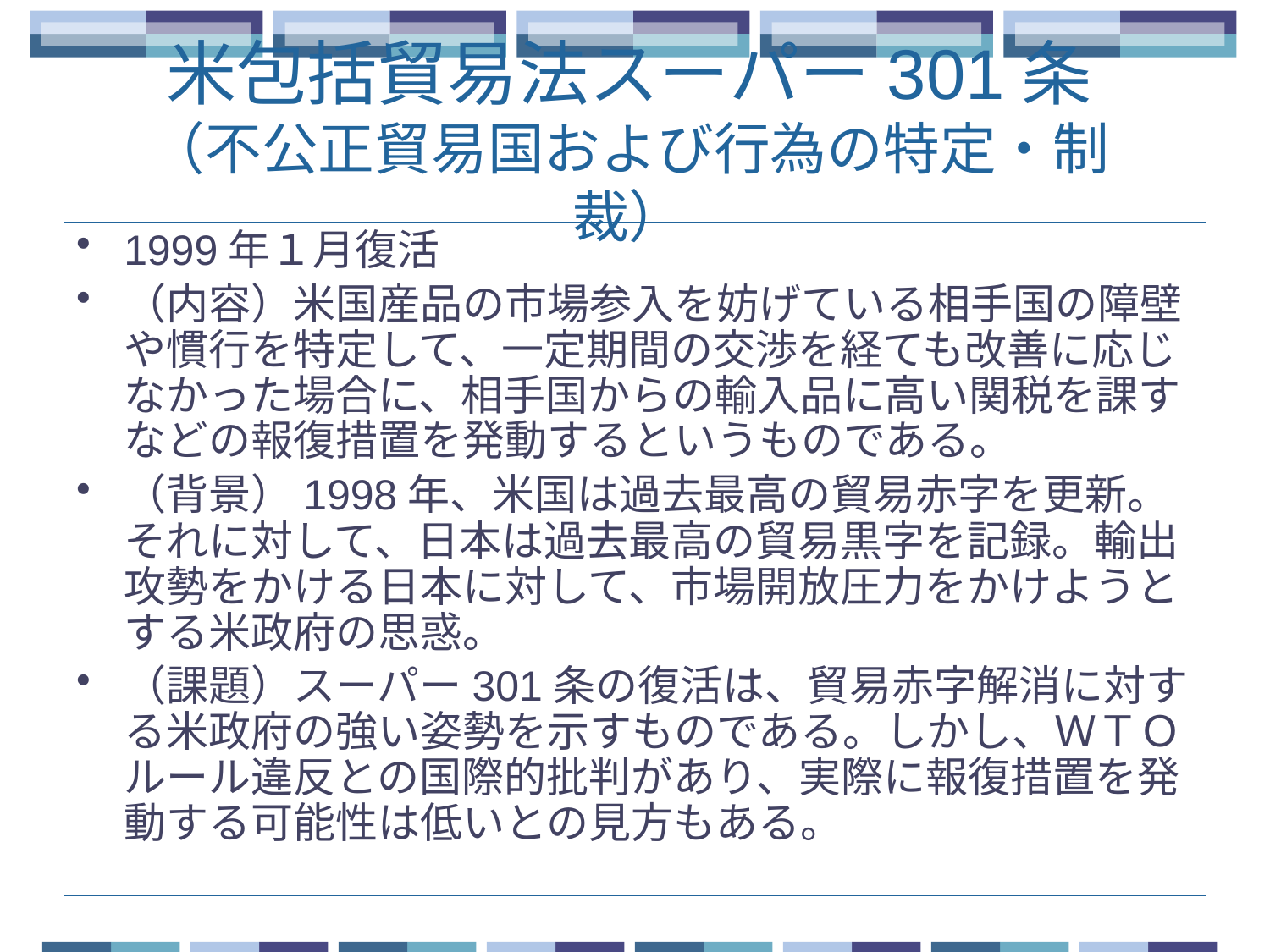

# 米包括貿易法スーパー301条 （不公正貿易国および行為の特定・制裁）
1999年１月復活
（内容）米国産品の市場参入を妨げている相手国の障壁や慣行を特定して、一定期間の交渉を経ても改善に応じなかった場合に、相手国からの輸入品に高い関税を課すなどの報復措置を発動するというものである。
（背景）1998年、米国は過去最高の貿易赤字を更新。それに対して、日本は過去最高の貿易黒字を記録。輸出攻勢をかける日本に対して、市場開放圧力をかけようとする米政府の思惑。
（課題）スーパー301条の復活は、貿易赤字解消に対する米政府の強い姿勢を示すものである。しかし、ＷＴＯルール違反との国際的批判があり、実際に報復措置を発動する可能性は低いとの見方もある。